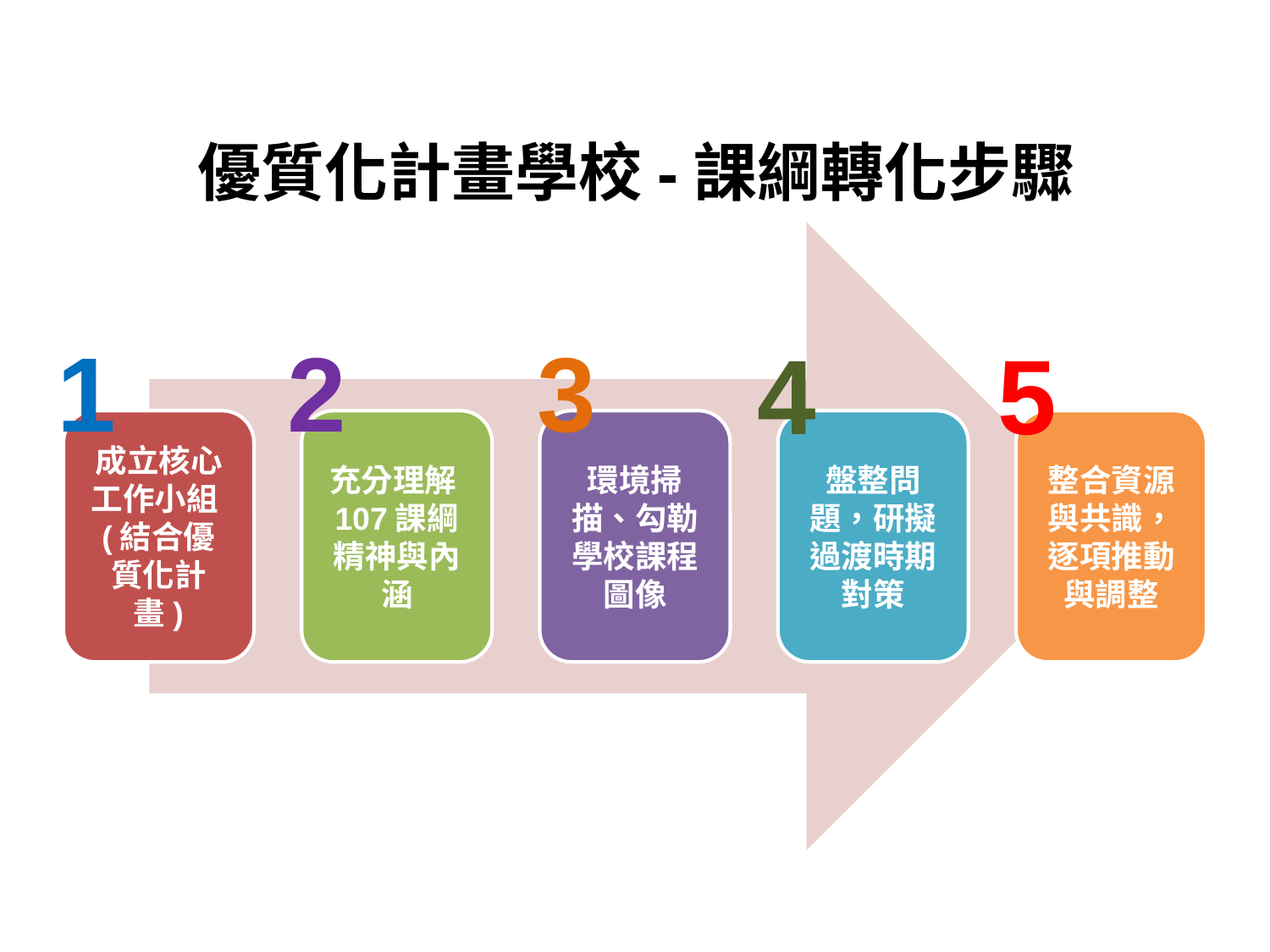

# 優質化計畫學校-課綱轉化步驟
成立核心工作小組(結合優質化計畫)
充分理解107課綱精神與內涵
環境掃描、勾勒學校課程圖像
盤整問題，研擬過渡時期對策
整合資源與共識，逐項推動與調整
1
2
3
4
5